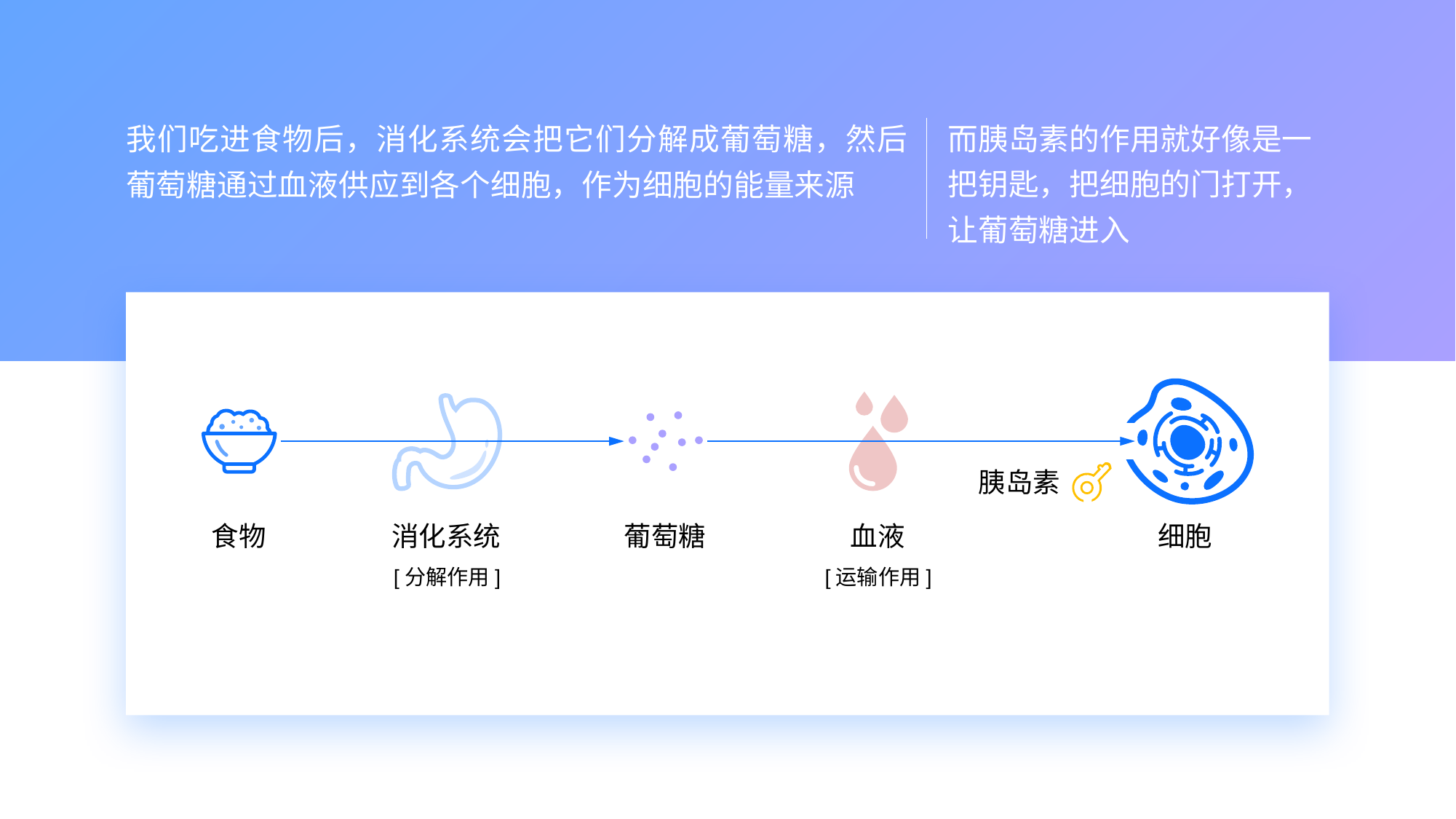

而胰岛素的作用就好像是一把钥匙，把细胞的门打开，让葡萄糖进入
我们吃进食物后，消化系统会把它们分解成葡萄糖，然后葡萄糖通过血液供应到各个细胞，作为细胞的能量来源

细胞

消化系统
[分解作用]

血液
[运输作用]

食物

葡萄糖

胰岛素